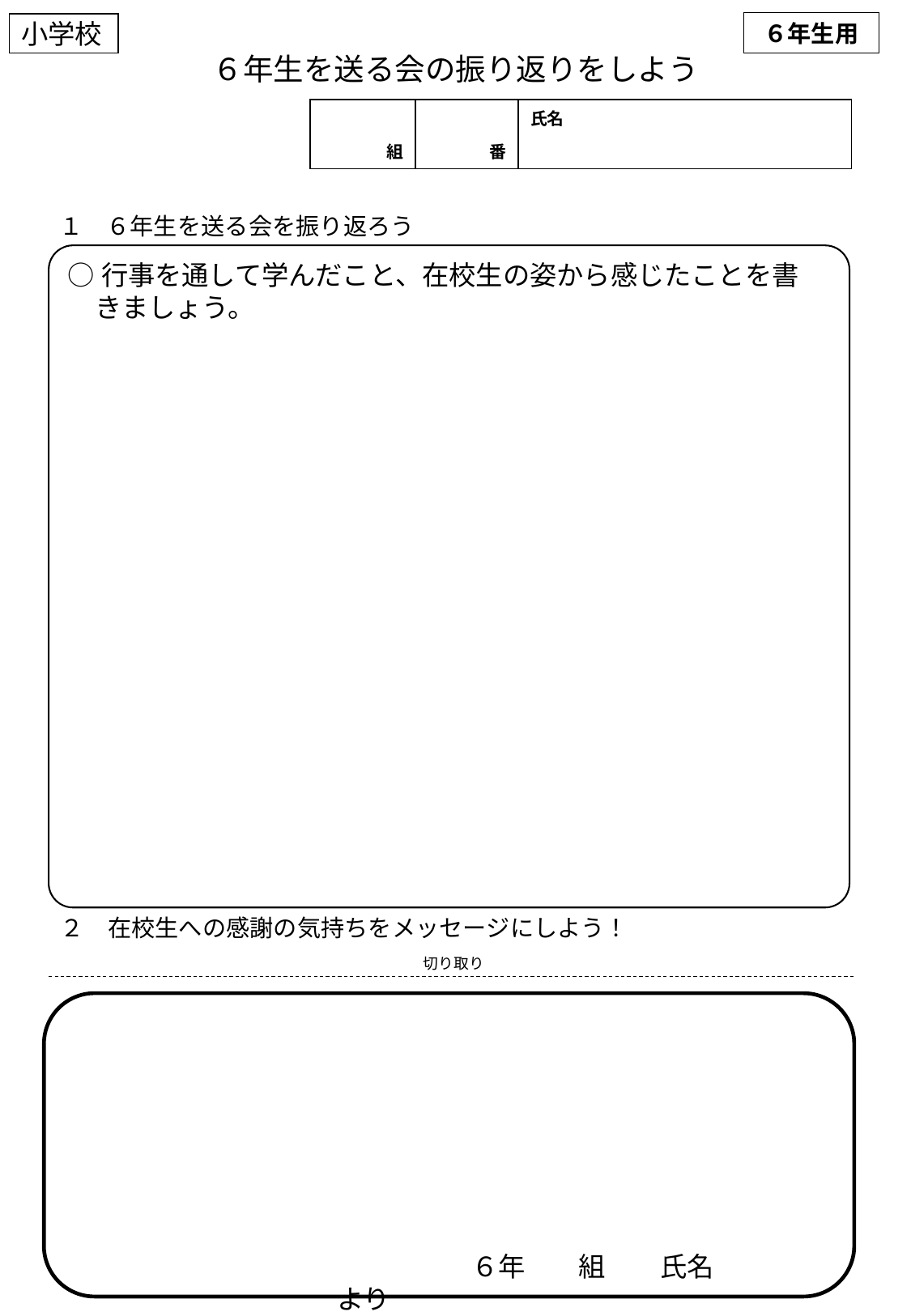

６年生用
小学校
６年生を送る会の振り返りをしよう
| 組 | 番 | 氏名 |
| --- | --- | --- |
　１　６年生を送る会を振り返ろう
○行事を通して学んだこと、在校生の姿から感じたことを書
　きましょう。

　　　　　　　　　　　　　　　６年　　組　　氏名　　　　　　　　　　　　　　より

２　在校生への感謝の気持ちをメッセージにしよう！
切り取り